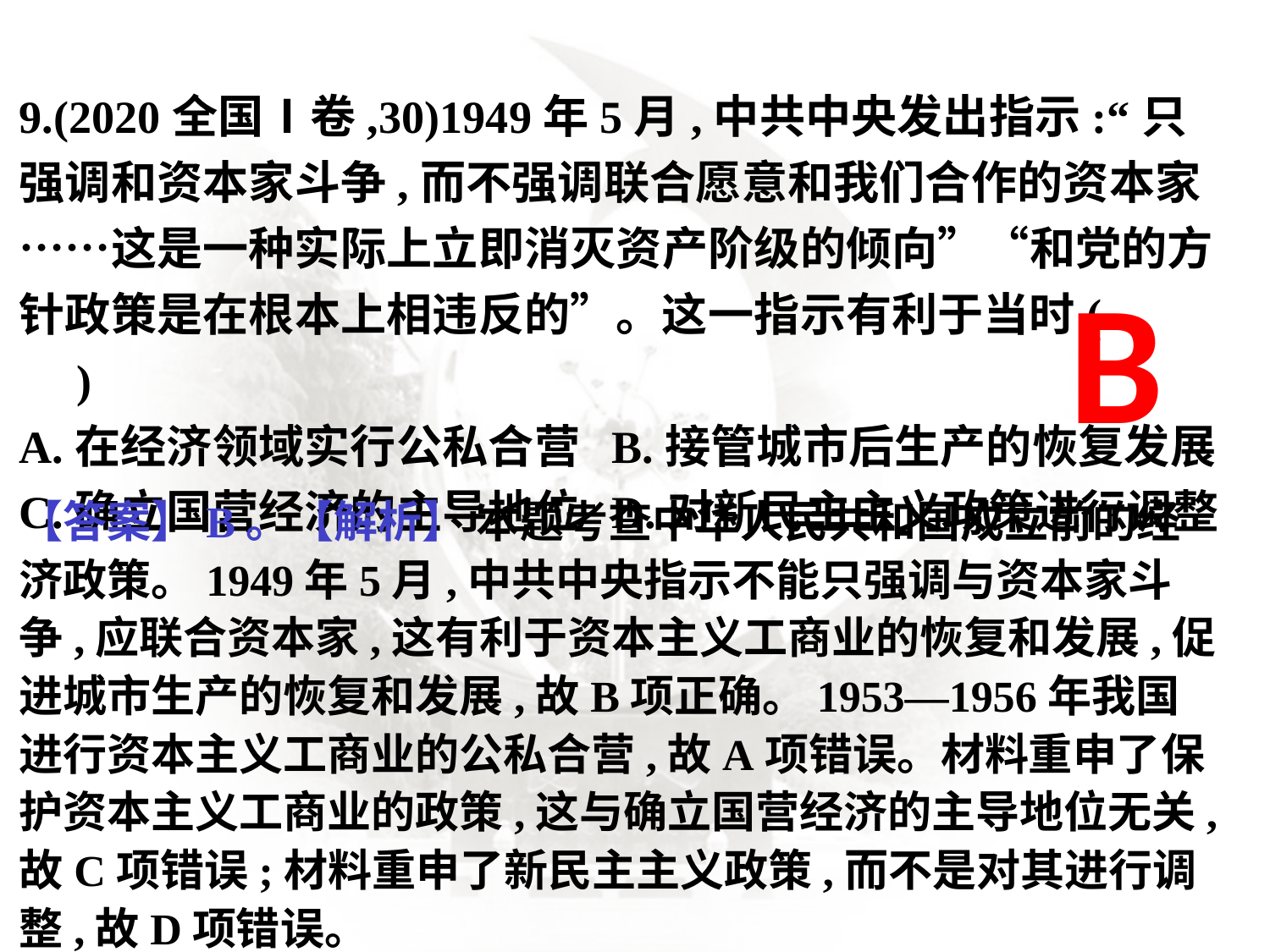

9.(2020全国Ⅰ卷,30)1949年5月,中共中央发出指示:“只强调和资本家斗争,而不强调联合愿意和我们合作的资本家……这是一种实际上立即消灭资产阶级的倾向”“和党的方针政策是在根本上相违反的”。这一指示有利于当时(　　)
A.在经济领域实行公私合营  B.接管城市后生产的恢复发展
C.确立国营经济的主导地位  D.对新民主主义政策进行调整
B
【答案】B。【解析】 本题考查中华人民共和国成立前的经济政策。1949年5月,中共中央指示不能只强调与资本家斗争,应联合资本家,这有利于资本主义工商业的恢复和发展,促进城市生产的恢复和发展,故B项正确。1953—1956年我国进行资本主义工商业的公私合营,故A项错误。材料重申了保护资本主义工商业的政策,这与确立国营经济的主导地位无关,故C项错误;材料重申了新民主主义政策,而不是对其进行调整,故D项错误。